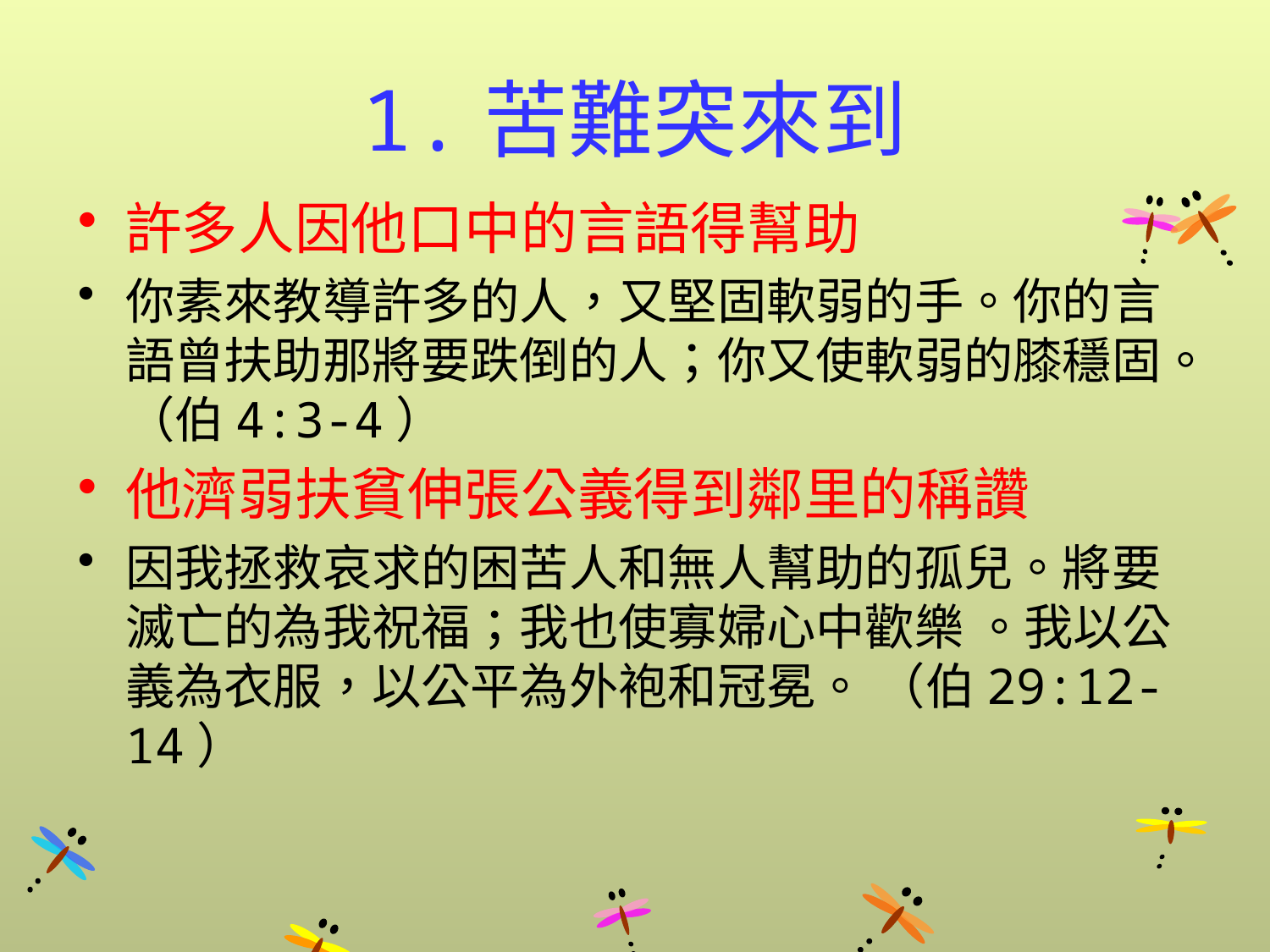

# 1.苦難突來到
許多人因他口中的言語得幫助
你素來教導許多的人，又堅固軟弱的手。你的言語曾扶助那將要跌倒的人；你又使軟弱的膝穩固。（伯4:3-4）
他濟弱扶貧伸張公義得到鄰里的稱讚
因我拯救哀求的困苦人和無人幫助的孤兒。將要滅亡的為我祝福；我也使寡婦心中歡樂 。我以公義為衣服，以公平為外袍和冠冕。 （伯29:12-14）